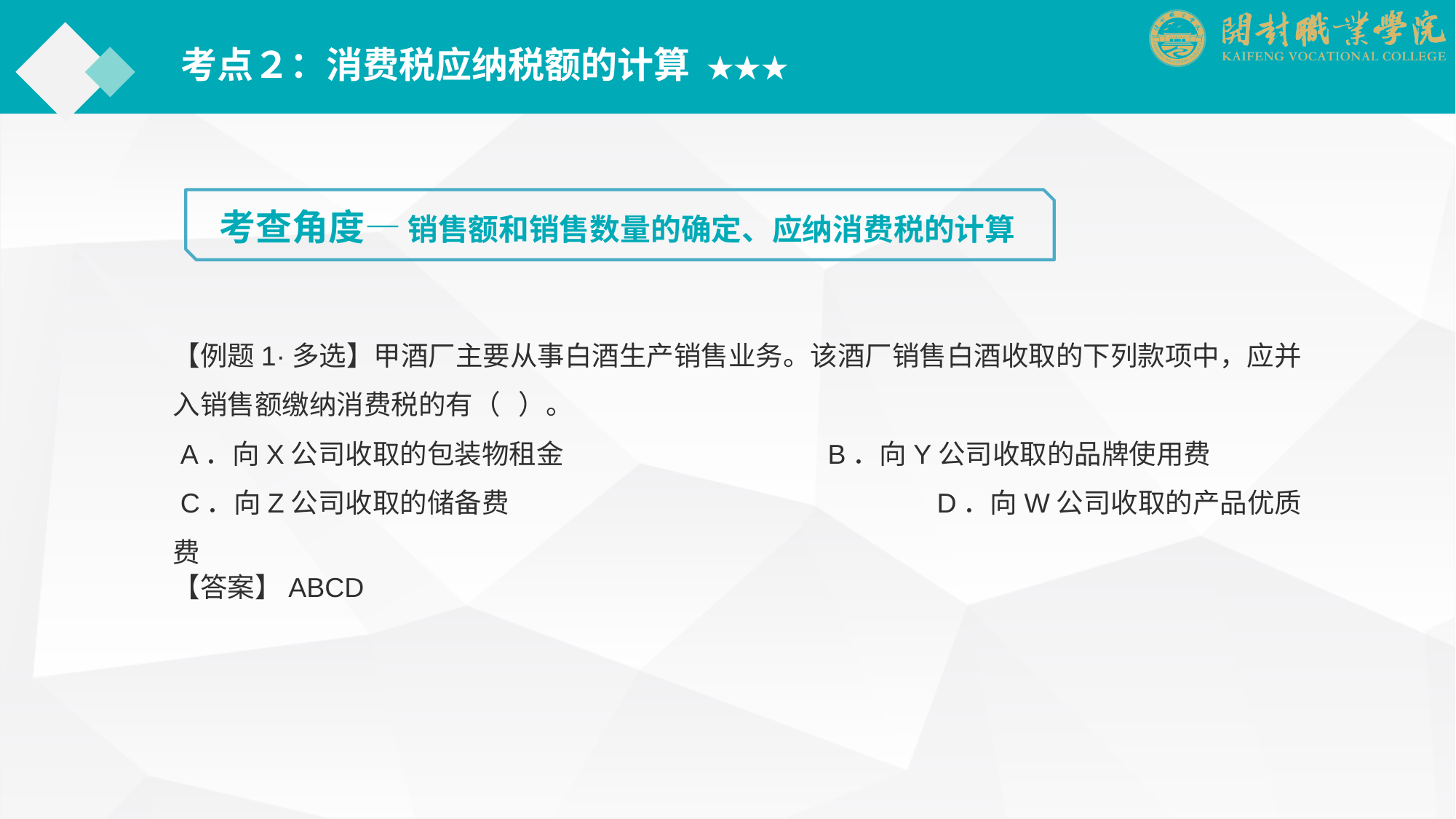

考点２：消费税应纳税额的计算  ★★★

考查角度— 销售额和销售数量的确定、应纳消费税的计算
【例题1·多选】甲酒厂主要从事白酒生产销售业务。该酒厂销售白酒收取的下列款项中，应并入销售额缴纳消费税的有（   ）。
 A．向X公司收取的包装物租金			B．向Y公司收取的品牌使用费
 C．向Z公司收取的储备费				D．向W公司收取的产品优质费
【答案】ABCD